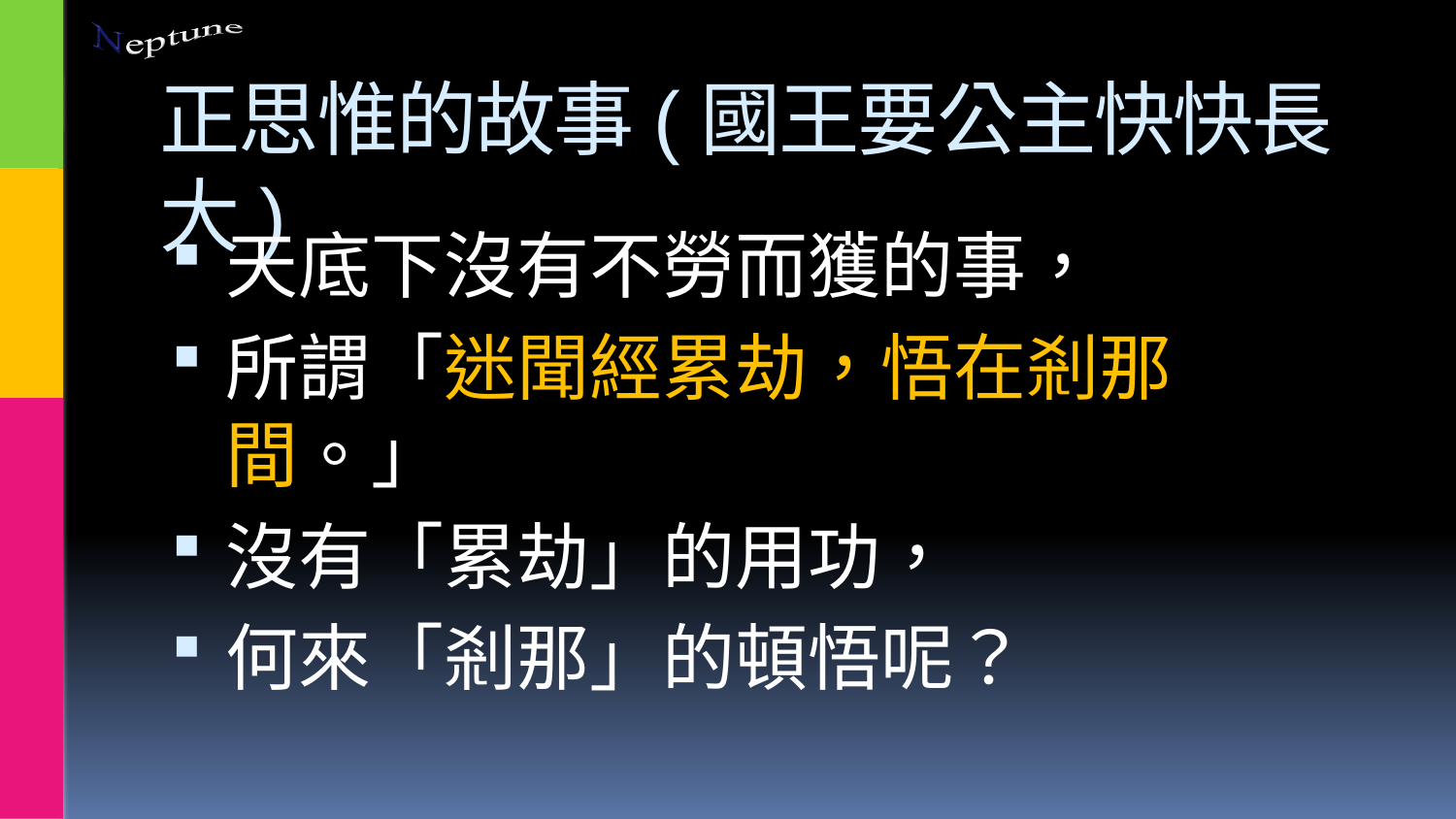

# 正思惟的故事(國王要公主快快長大)
天底下沒有不勞而獲的事，
所謂「迷聞經累劫，悟在剎那間。」
沒有「累劫」的用功，
何來「剎那」的頓悟呢？